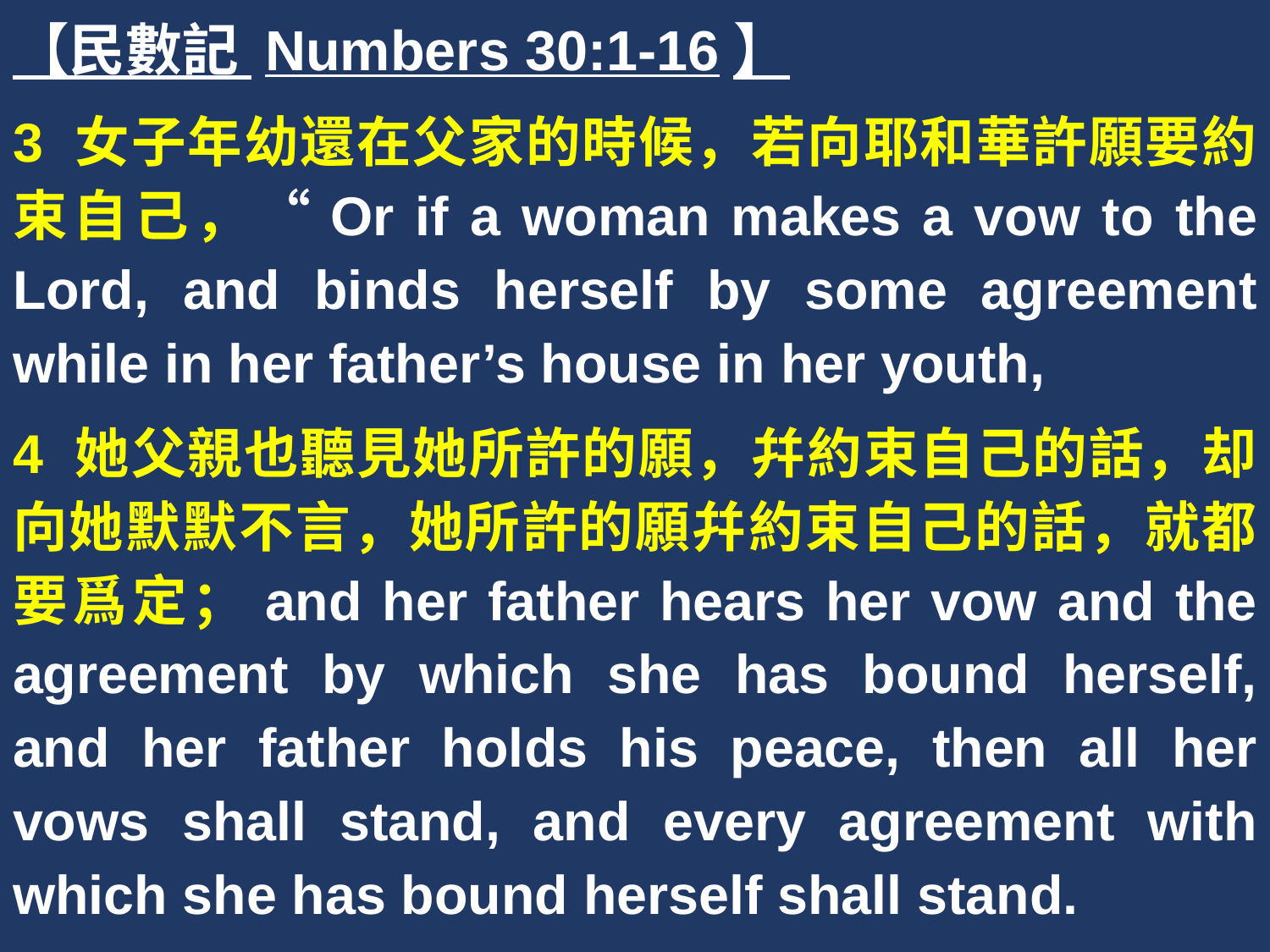

【民數記 Numbers 30:1-16】
3 女子年幼還在父家的時候，若向耶和華許願要約束自己，“Or if a woman makes a vow to the Lord, and binds herself by some agreement while in her father’s house in her youth,
4 她父親也聽見她所許的願，幷約束自己的話，却向她默默不言，她所許的願幷約束自己的話，就都要爲定；and her father hears her vow and the agreement by which she has bound herself, and her father holds his peace, then all her vows shall stand, and every agreement with which she has bound herself shall stand.